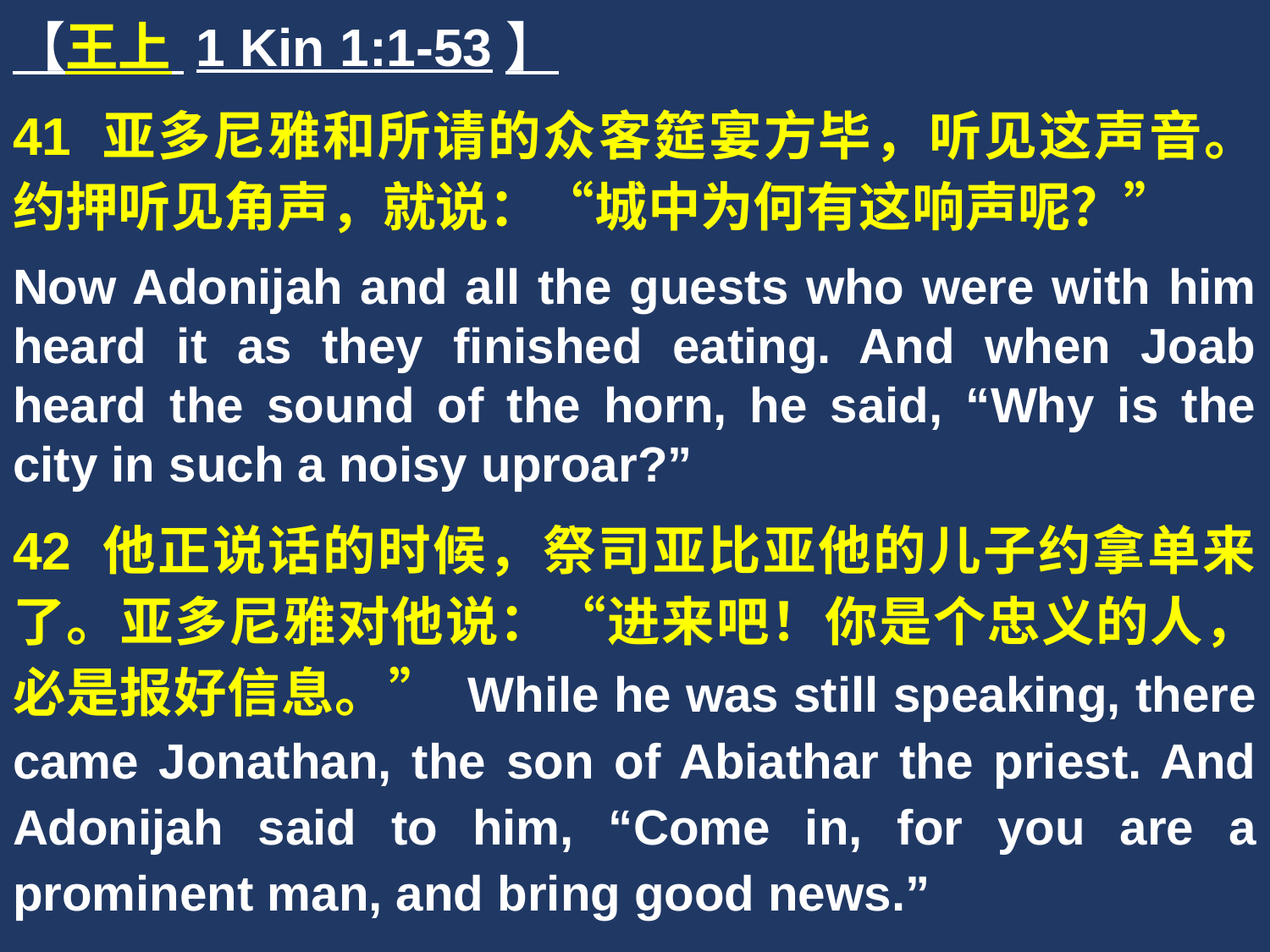

【王上 1 Kin 1:1-53】
41 亚多尼雅和所请的众客筵宴方毕，听见这声音。约押听见角声，就说：“城中为何有这响声呢？”
Now Adonijah and all the guests who were with him heard it as they finished eating. And when Joab heard the sound of the horn, he said, “Why is the city in such a noisy uproar?”
42 他正说话的时候，祭司亚比亚他的儿子约拿单来了。亚多尼雅对他说：“进来吧！你是个忠义的人，必是报好信息。” While he was still speaking, there came Jonathan, the son of Abiathar the priest. And Adonijah said to him, “Come in, for you are a prominent man, and bring good news.”